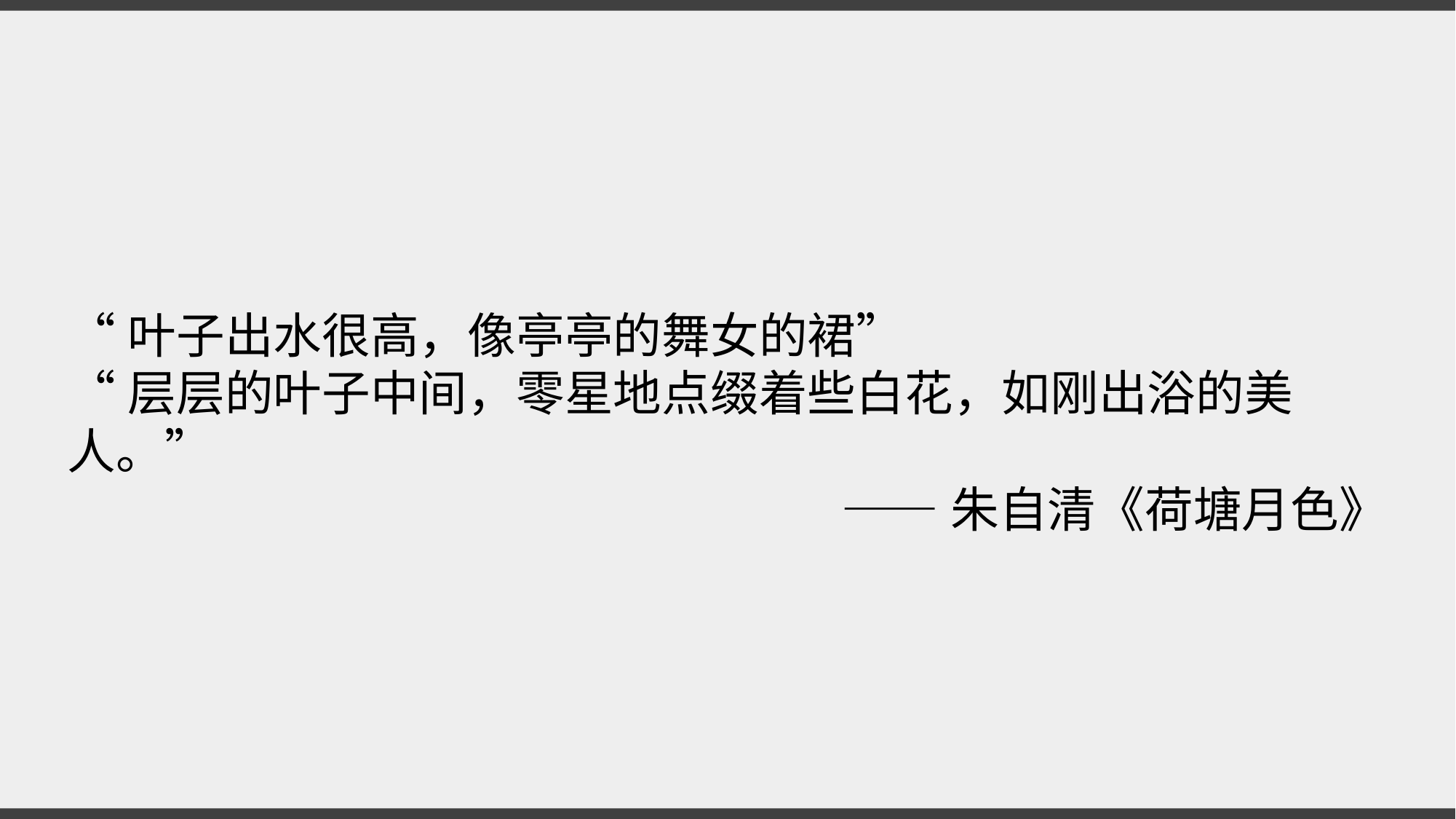

“叶子出水很高，像亭亭的舞女的裙”
“层层的叶子中间，零星地点缀着些白花，如刚出浴的美人。”
——朱自清《荷塘月色》